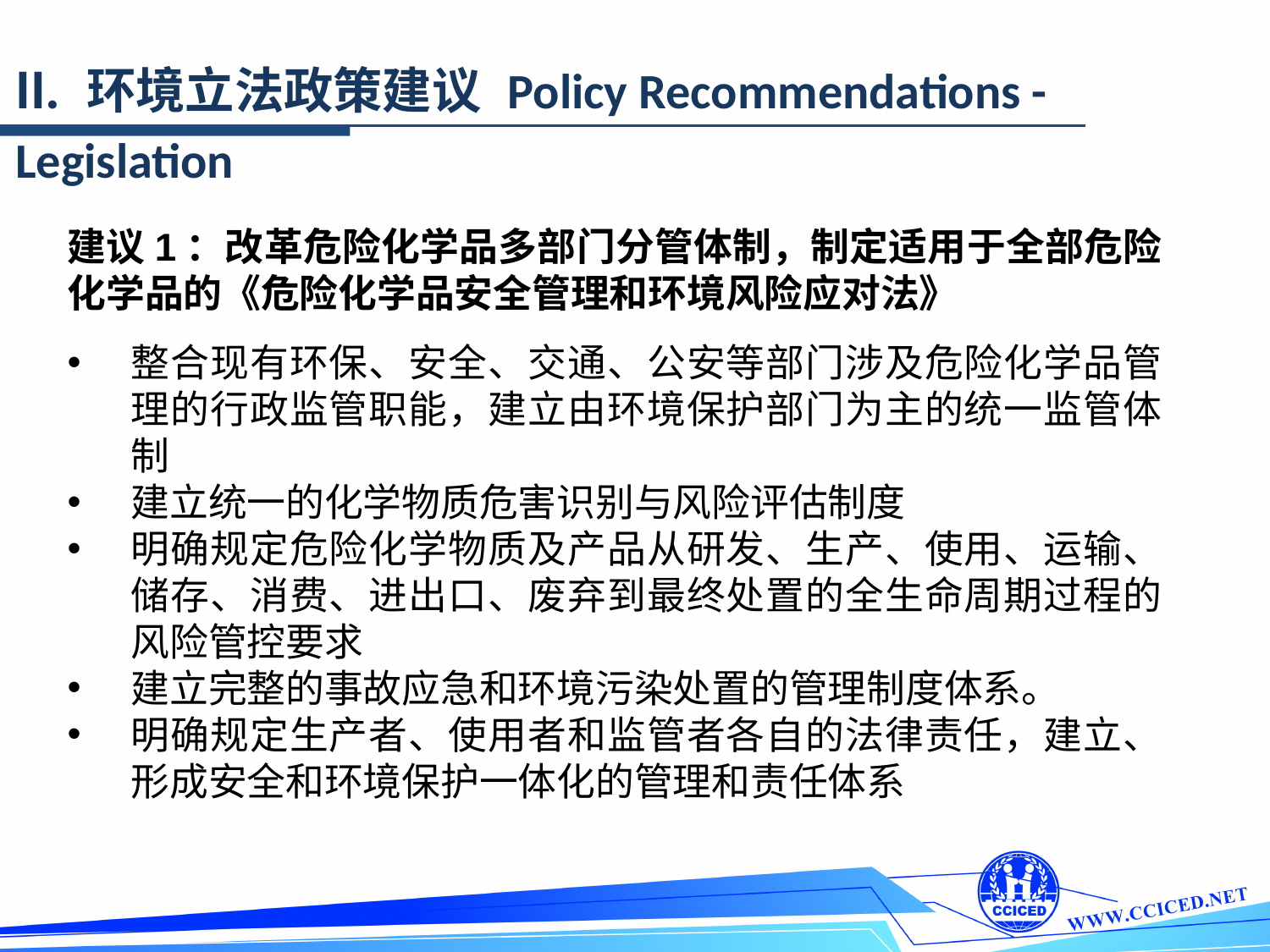

II. 环境立法政策建议 Policy Recommendations - Legislation
建议1：改革危险化学品多部门分管体制，制定适用于全部危险化学品的《危险化学品安全管理和环境风险应对法》
整合现有环保、安全、交通、公安等部门涉及危险化学品管理的行政监管职能，建立由环境保护部门为主的统一监管体制
建立统一的化学物质危害识别与风险评估制度
明确规定危险化学物质及产品从研发、生产、使用、运输、储存、消费、进出口、废弃到最终处置的全生命周期过程的风险管控要求
建立完整的事故应急和环境污染处置的管理制度体系。
明确规定生产者、使用者和监管者各自的法律责任，建立、形成安全和环境保护一体化的管理和责任体系